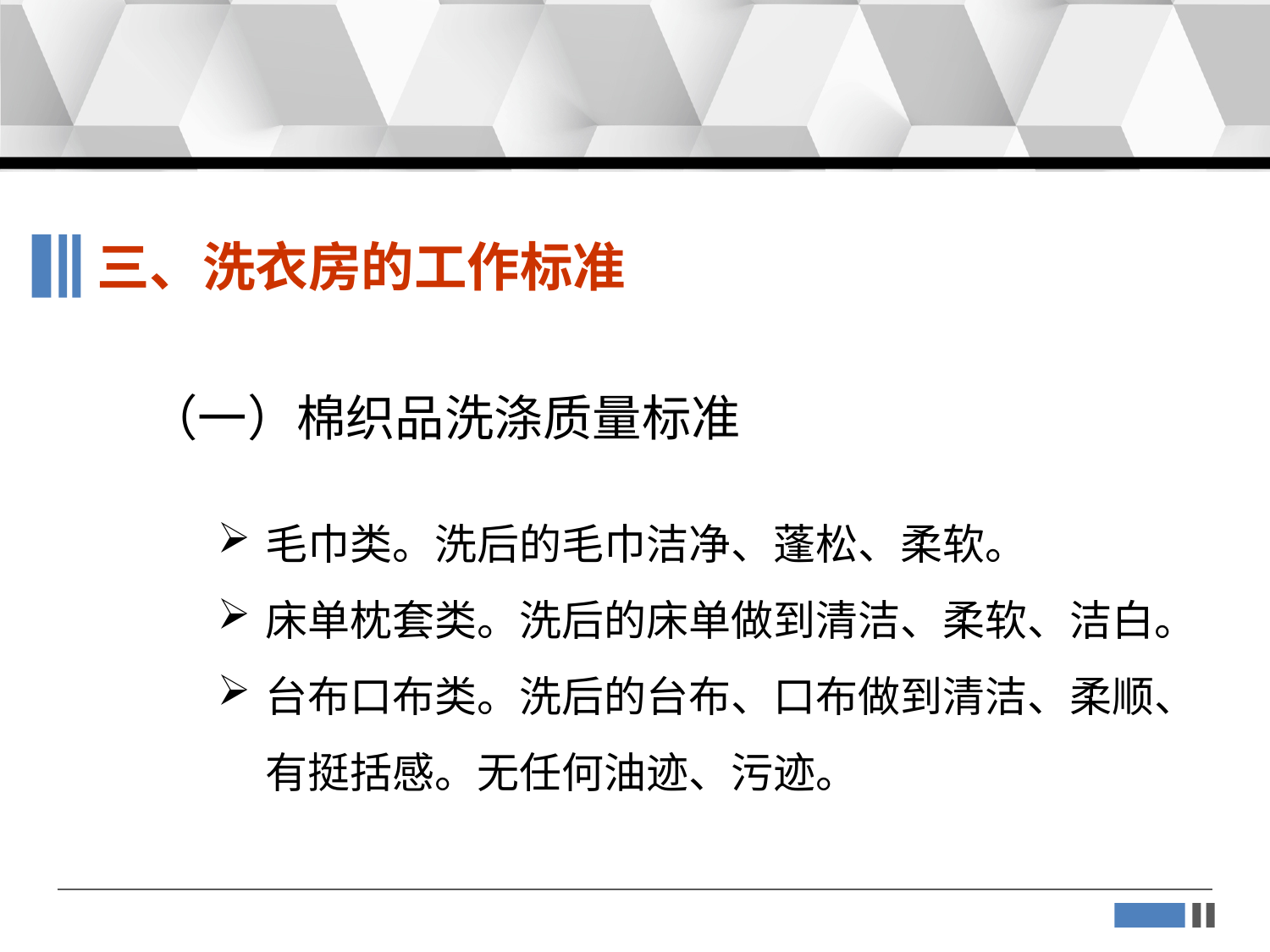

三、洗衣房的工作标准

（一）棉织品洗涤质量标准
毛巾类。洗后的毛巾洁净、蓬松、柔软。
床单枕套类。洗后的床单做到清洁、柔软、洁白。
台布口布类。洗后的台布、口布做到清洁、柔顺、有挺括感。无任何油迹、污迹。